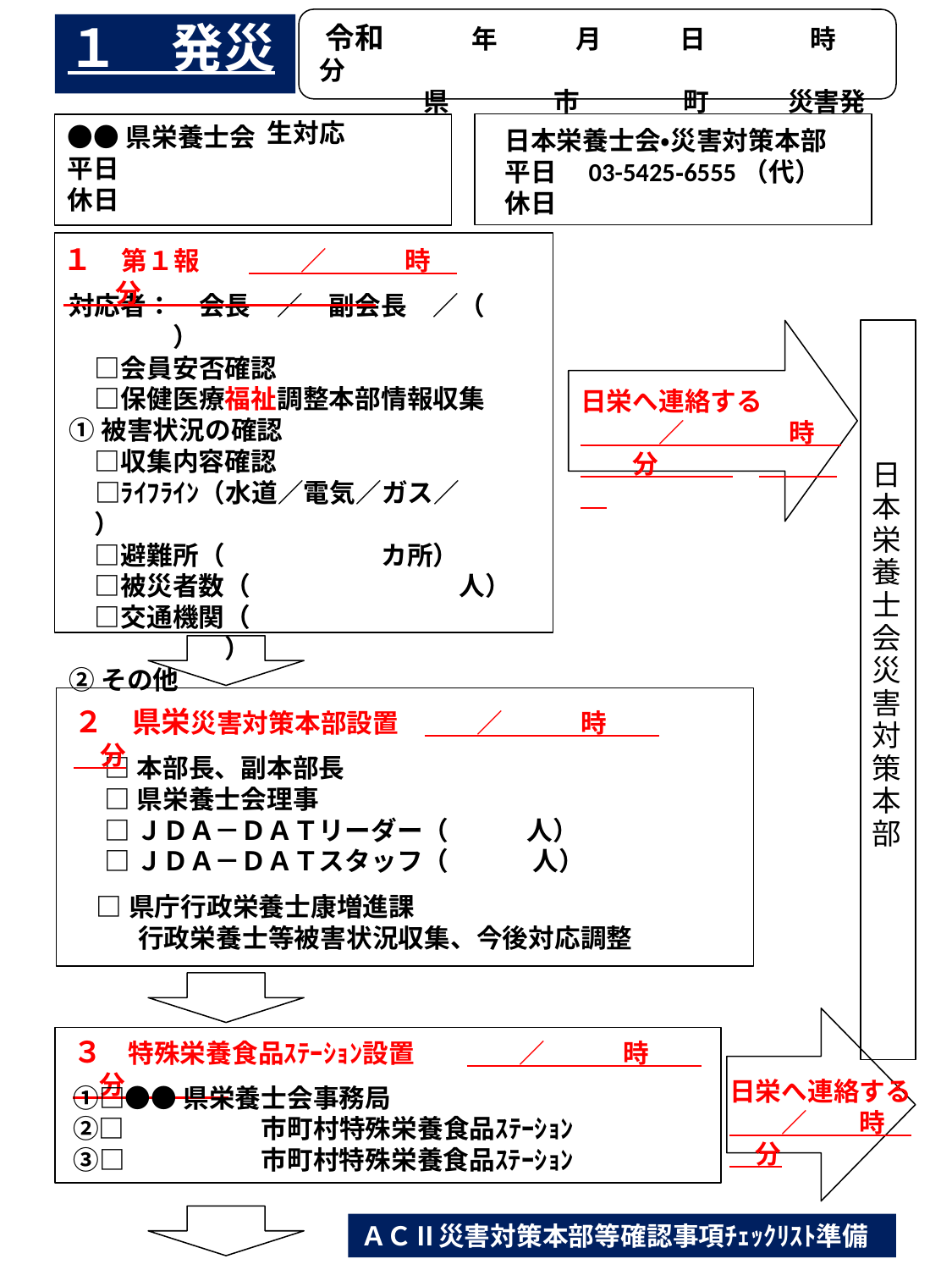

令和　　　年　　　月　　　日　　　　時　　　分
　　　　　　県　　　　市　　　　町　　　災害発生対応
１　発災

●●県栄養士会
平日
休日
日本栄養士会・災害対策本部
平日　03-5425‐6555（代）
休日

１　第１報　　　　／　　　時　　　分
対応者：　会長　／　副会長　／（　　　　　）
　□会員安否確認
　□保健医療福祉調整本部情報収集
①被害状況の確認
　□収集内容確認
　□ﾗｲﾌﾗｲﾝ（水道／電気／ガス／　　）
　□避難所（　　　　　　カ所）
　□被災者数（　　　　　　　　人）
　□交通機関（　　　　　　　　　　　　　　　　）
②その他

日本栄養士会災害対策本部

日栄へ連絡する
　　　／　　　　時　　　分

２　県栄災害対策本部設置　　　／　　　時　　　分
□本部長、副本部長
□県栄養士会理事
□ＪＤＡ－ＤＡＴリーダー（　　　人）
□ＪＤＡ－ＤＡＴスタッフ（　　　 人）
 □県庁行政栄養士康増進課
       行政栄養士等被害状況収集、今後対応調整

３　特殊栄養食品ｽﾃｰｼｮﾝ設置　　　　／　　　時　　　分
日栄へ連絡する
　　／　　時　　分
①□●●県栄養士会事務局
②□　　　　　市町村特殊栄養食品ｽﾃｰｼｮﾝ
③□　　　　　市町村特殊栄養食品ｽﾃｰｼｮﾝ

ＡＣⅡ災害対策本部等確認事項ﾁｪｯｸﾘｽﾄ準備